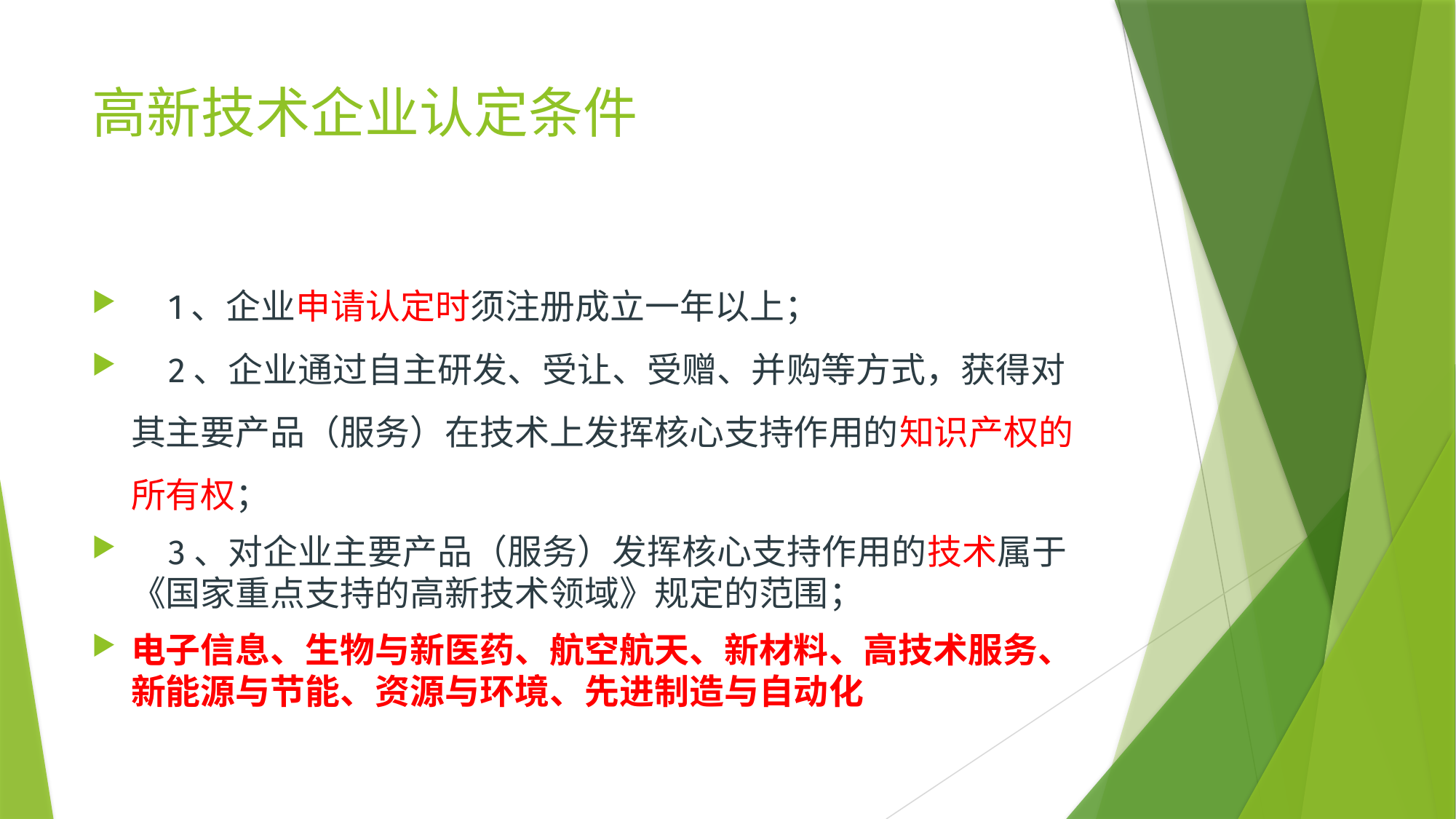

# 高新技术企业认定条件
    1、企业申请认定时须注册成立一年以上；
    2、企业通过自主研发、受让、受赠、并购等方式，获得对其主要产品（服务）在技术上发挥核心支持作用的知识产权的所有权；
    3、对企业主要产品（服务）发挥核心支持作用的技术属于《国家重点支持的高新技术领域》规定的范围；
电子信息、生物与新医药、航空航天、新材料、高技术服务、新能源与节能、资源与环境、先进制造与自动化